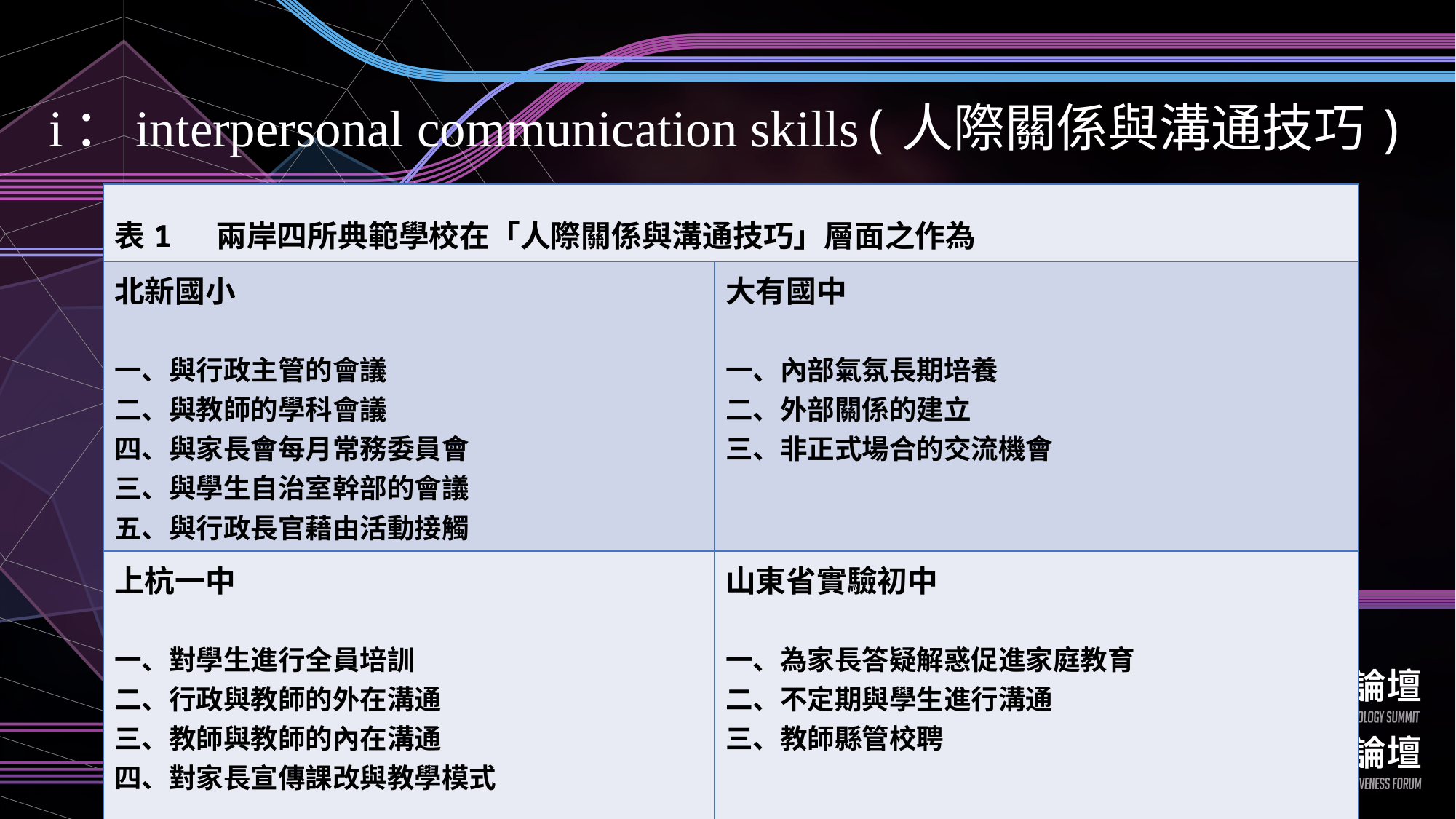

# i：interpersonal communication skills(人際關係與溝通技巧)
| 表1 兩岸四所典範學校在「人際關係與溝通技巧」層面之作為 |  |
| --- | --- |
| 北新國小 一、與行政主管的會議 二、與教師的學科會議 四、與家長會每月常務委員會 三、與學生自治室幹部的會議 五、與行政長官藉由活動接觸 | 大有國中 一、內部氣氛長期培養 二、外部關係的建立 三、非正式場合的交流機會 |
| 上杭一中 一、對學生進行全員培訓 二、行政與教師的外在溝通 三、教師與教師的內在溝通 四、對家長宣傳課改與教學模式 | 山東省實驗初中 一、為家長答疑解惑促進家庭教育 二、不定期與學生進行溝通 三、教師縣管校聘 |